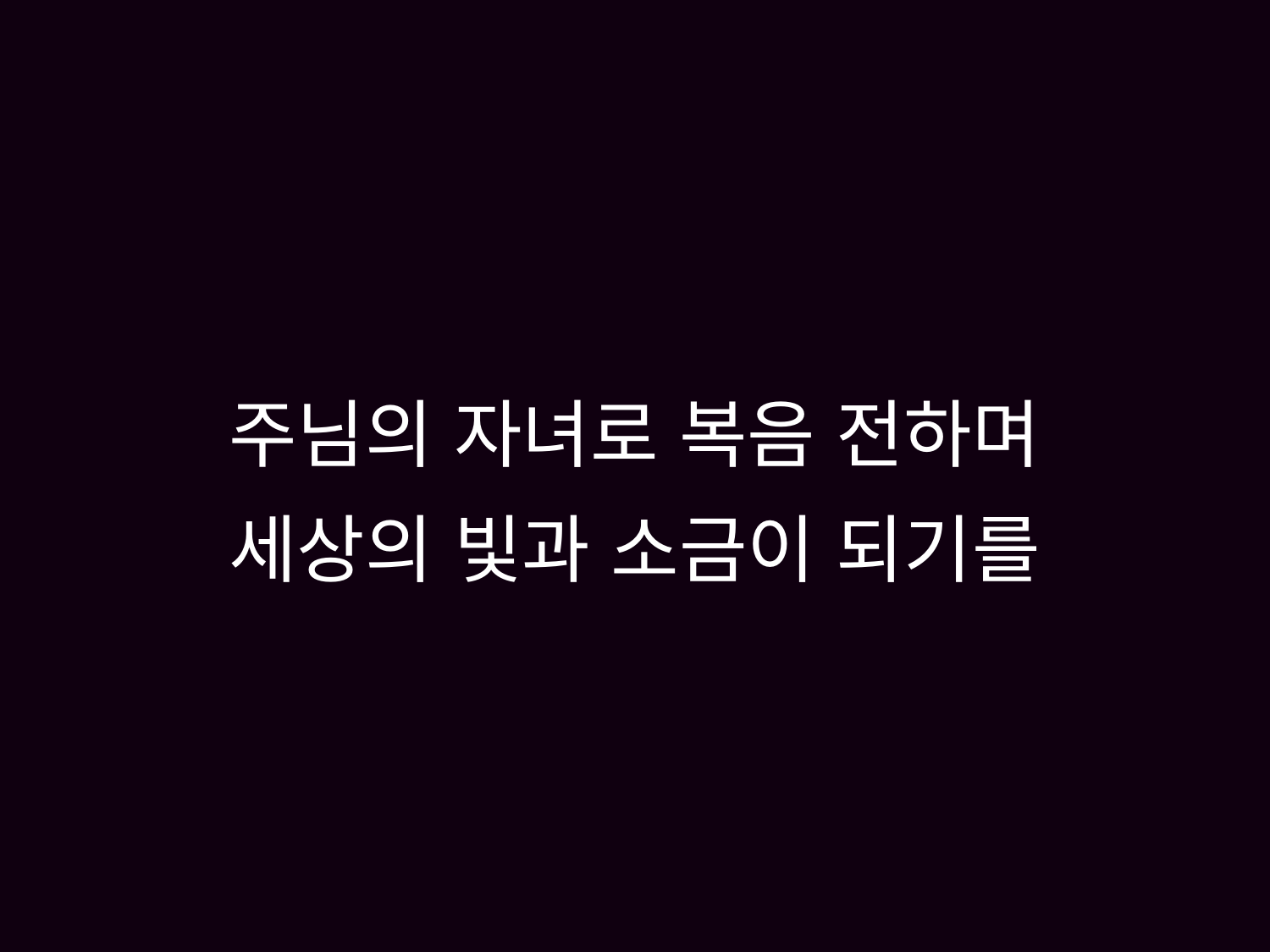

# 주님의 자녀로 복음 전하며 세상의 빛과 소금이 되기를